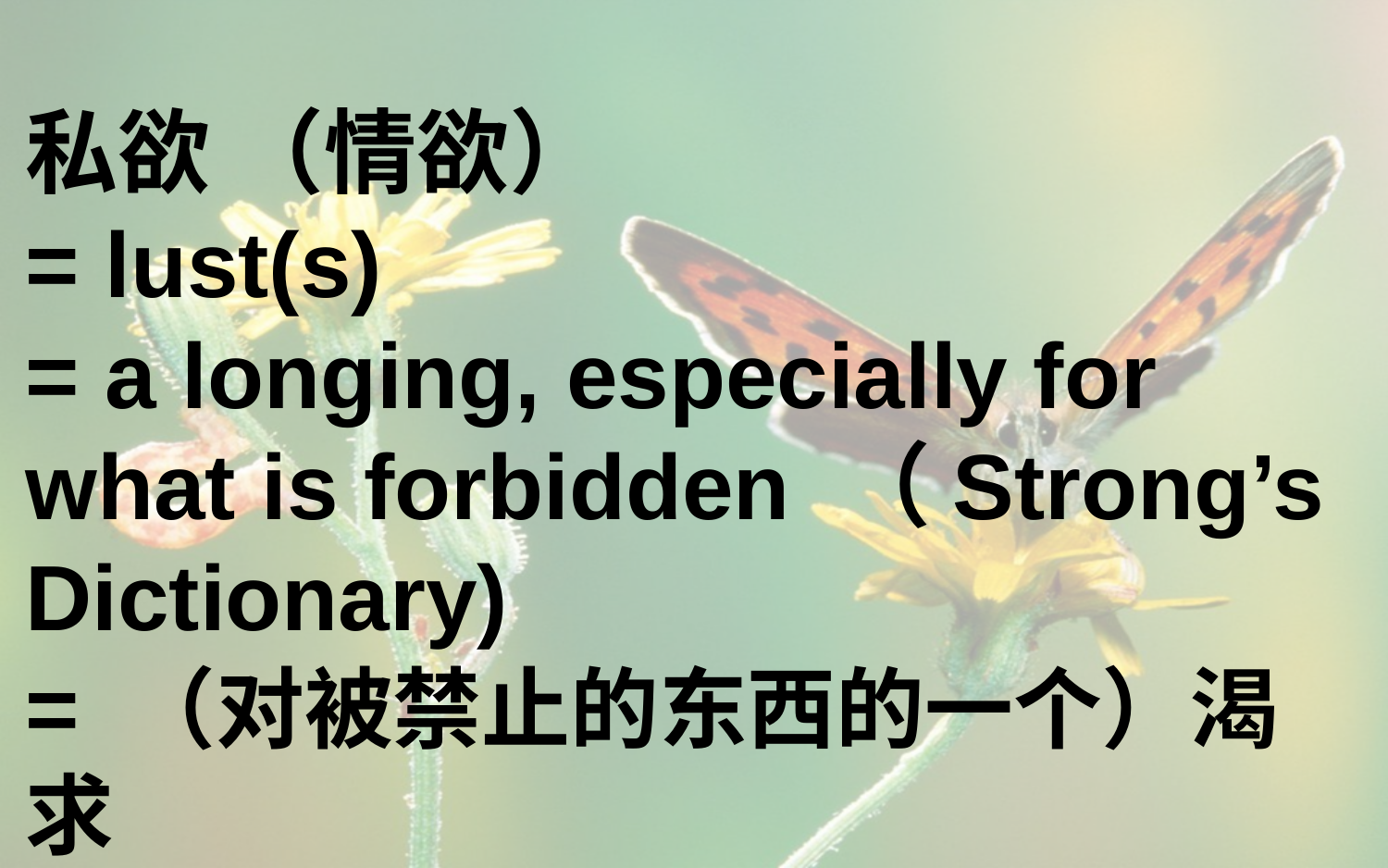

私欲 （情欲）
= lust(s)
= a longing, especially for what is forbidden （Strong’s Dictionary)
= （对被禁止的东西的一个）渴求